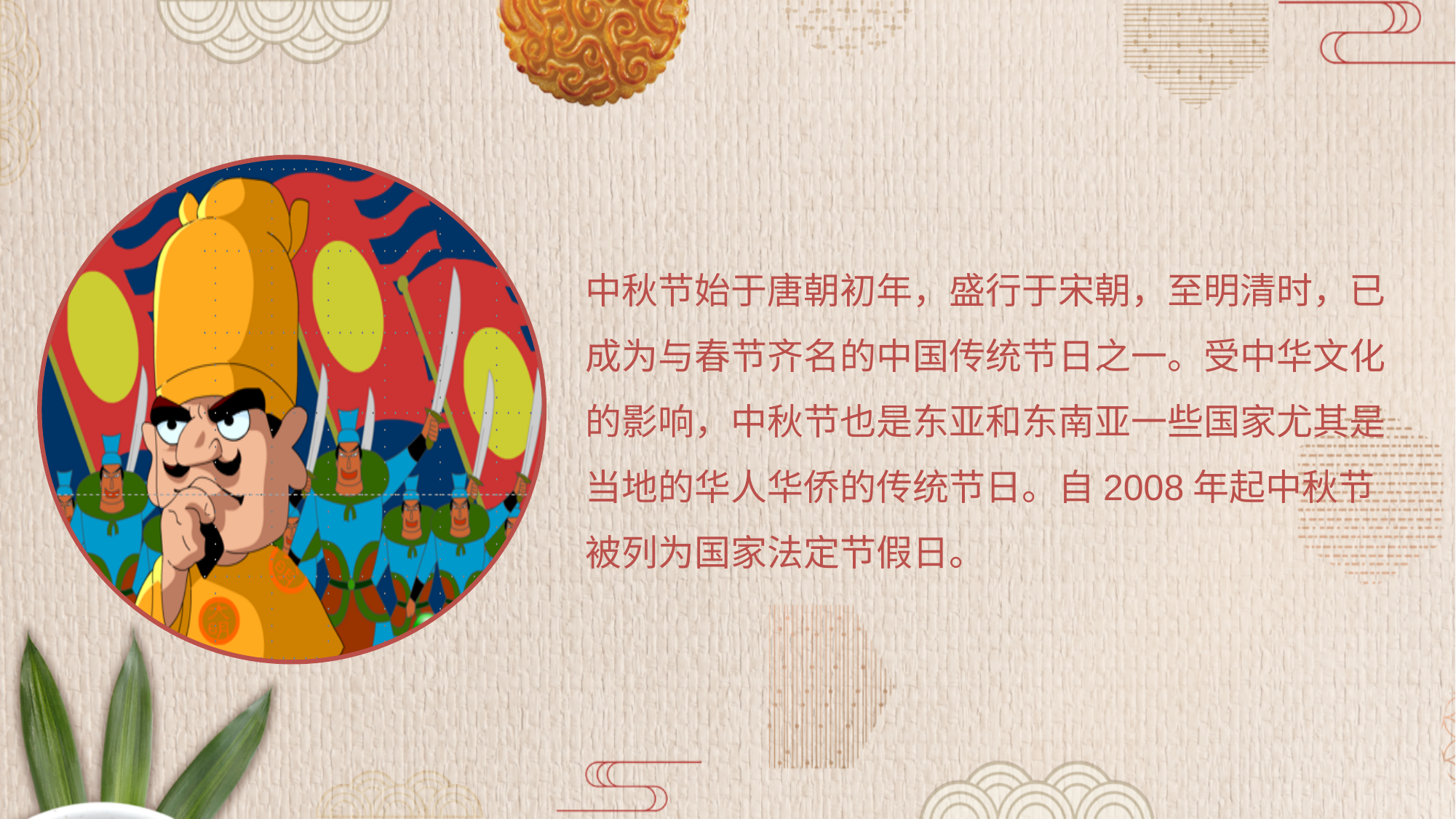

中秋节始于唐朝初年，盛行于宋朝，至明清时，已成为与春节齐名的中国传统节日之一。受中华文化的影响，中秋节也是东亚和东南亚一些国家尤其是当地的华人华侨的传统节日。自2008年起中秋节被列为国家法定节假日。